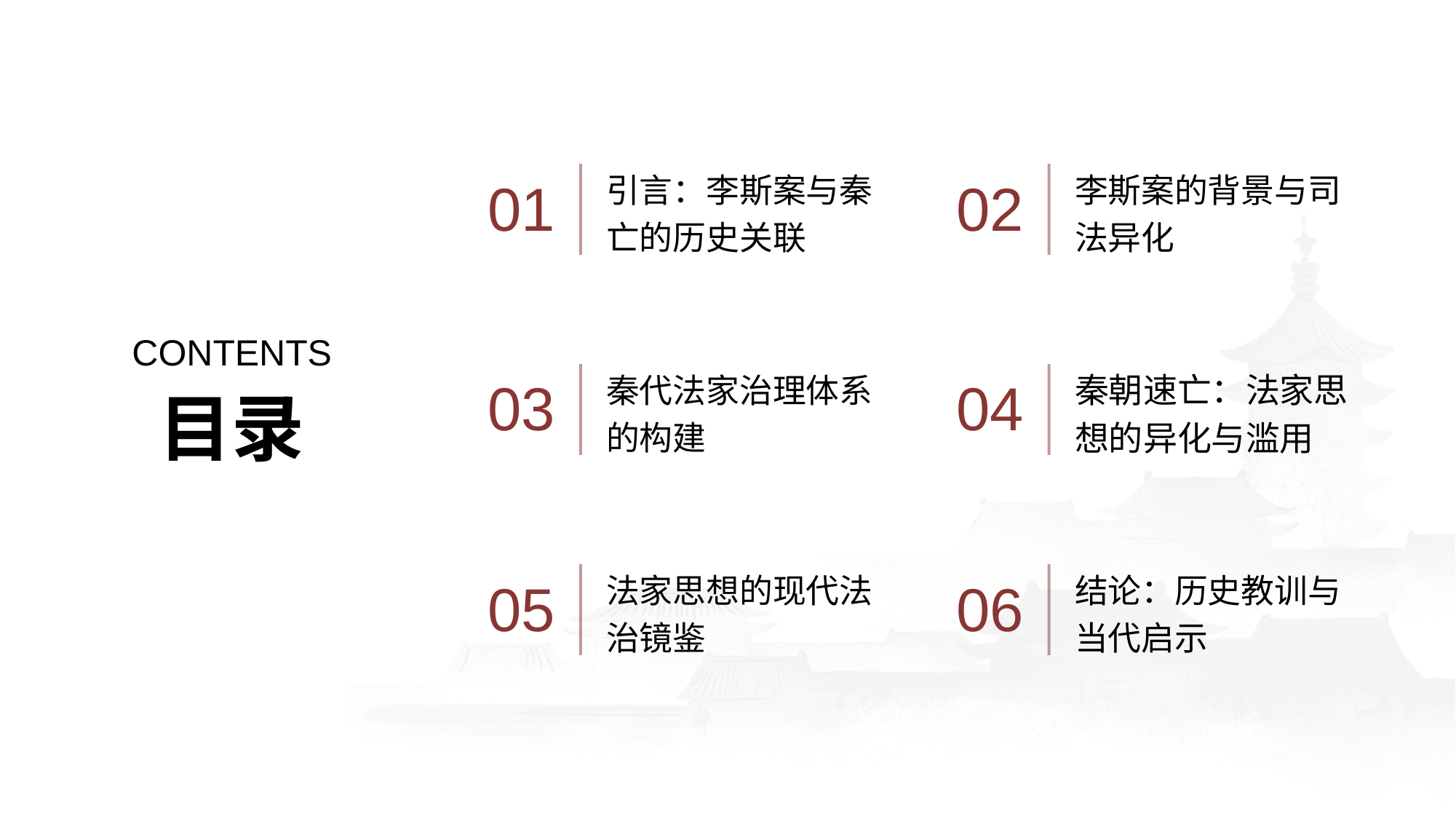

引言：李斯案与秦亡的历史关联
李斯案的背景与司法异化

01
02
CONTENTS
秦代法家治理体系的构建
秦朝速亡：法家思想的异化与滥用

03
04
目录
法家思想的现代法治镜鉴
结论：历史教训与当代启示

05
06